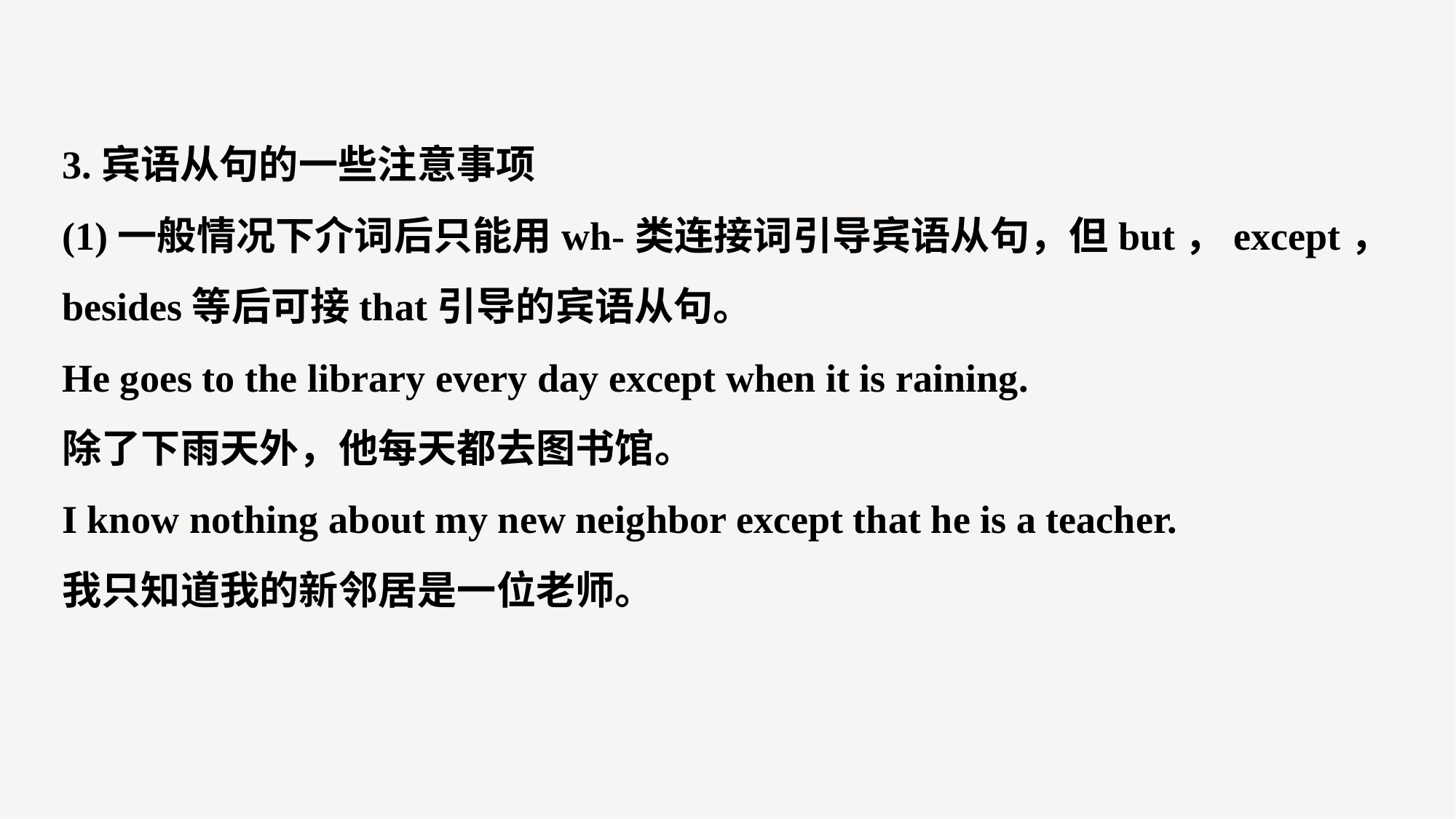

3.宾语从句的一些注意事项
(1)一般情况下介词后只能用wh-类连接词引导宾语从句，但but，except，besides等后可接that引导的宾语从句。
He goes to the library every day except when it is raining.
除了下雨天外，他每天都去图书馆。
I know nothing about my new neighbor except that he is a teacher.
我只知道我的新邻居是一位老师。